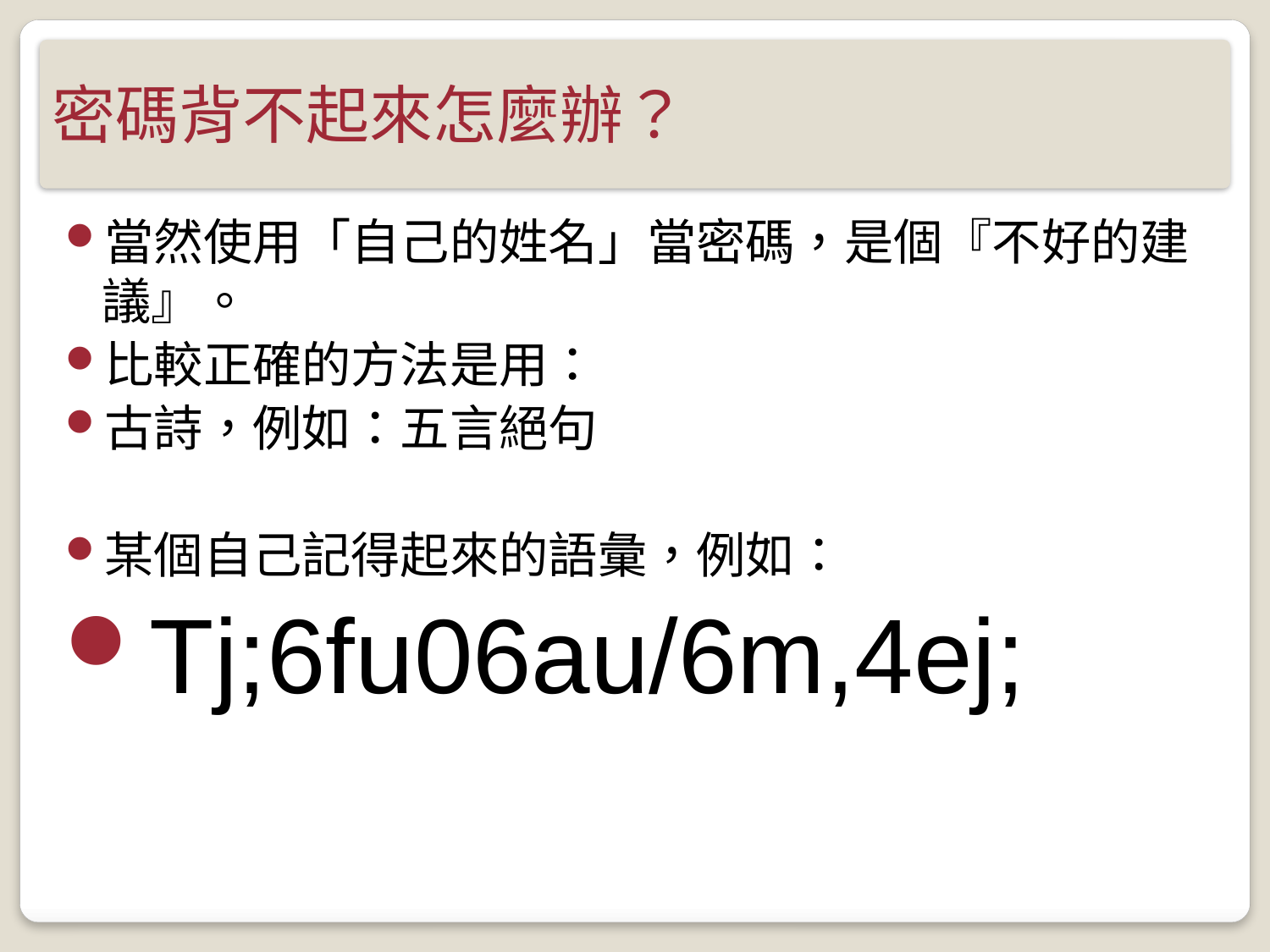

# 密碼背不起來怎麼辦？
當然使用「自己的姓名」當密碼，是個『不好的建議』。
比較正確的方法是用：
古詩，例如：五言絕句

某個自己記得起來的語彙，例如：
Tj;6fu06au/6m,4ej;